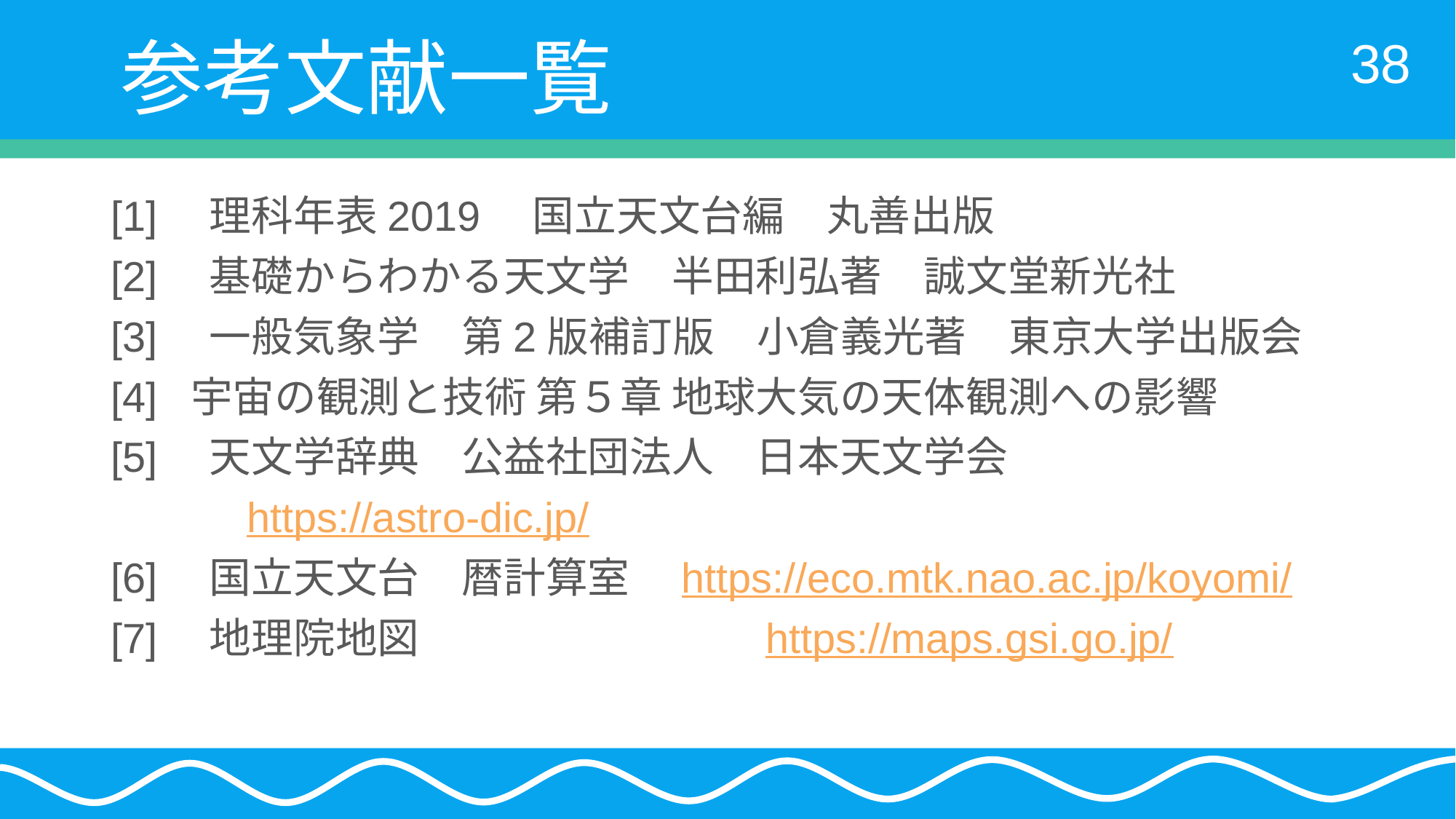

# 参考文献一覧
[1]　理科年表2019　国立天文台編　丸善出版
[2]　基礎からわかる天文学　半田利弘著　誠文堂新光社
[3]　一般気象学　第2版補訂版　小倉義光著　東京大学出版会
[4]  宇宙の観測と技術 第５章 地球大気の天体観測への影響
[5]　天文学辞典　公益社団法人　日本天文学会
　　　https://astro-dic.jp/
[6]　国立天文台　暦計算室　https://eco.mtk.nao.ac.jp/koyomi/
[7]　地理院地図　　　　　　　　https://maps.gsi.go.jp/